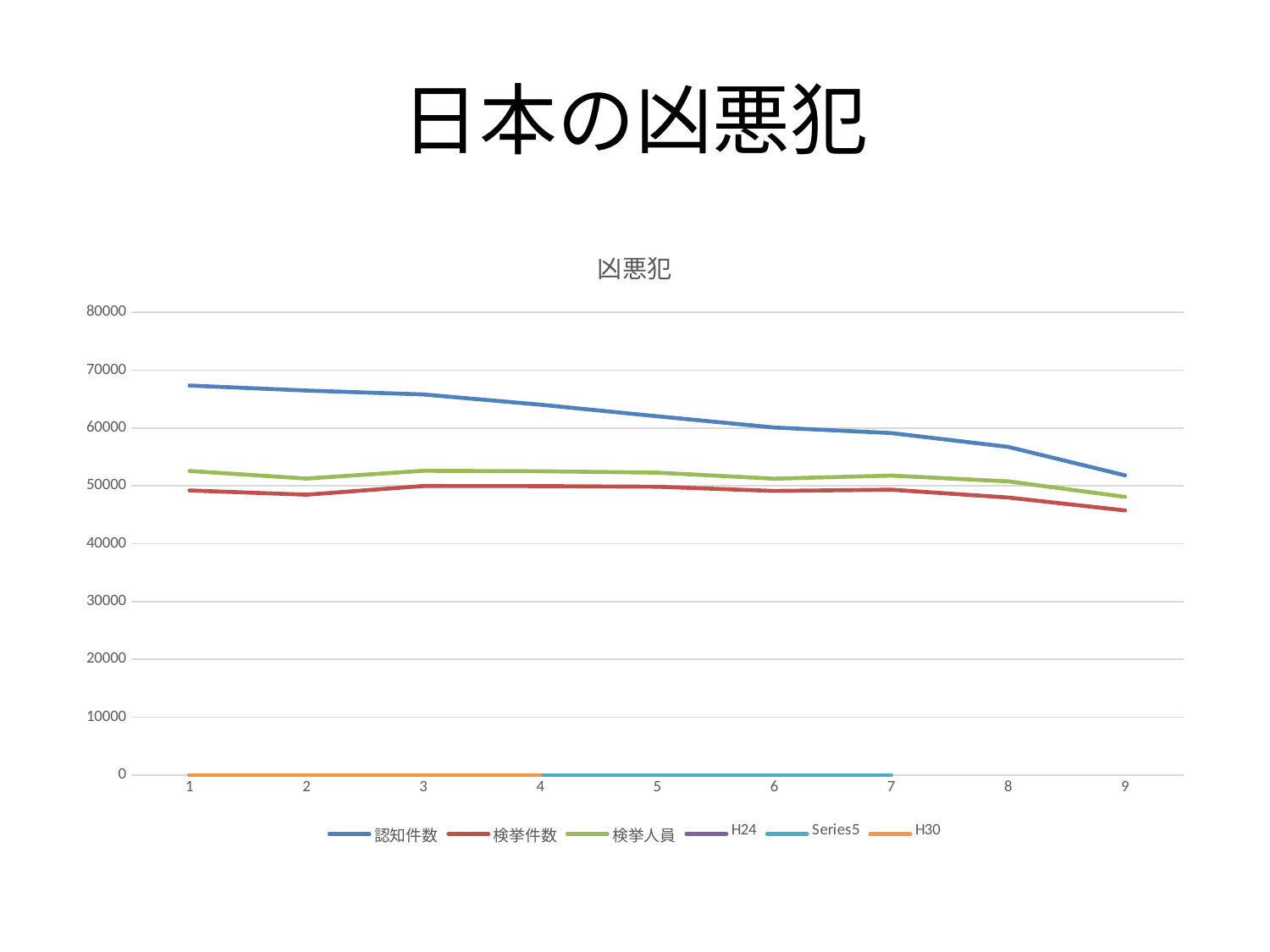

# 日本の凶悪犯

### Chart: 凶悪犯

| Category | 認知件数 | 検挙件数 | 検挙人員 | H24 |  | H30 |
|---|---|---|---|---|---|---|